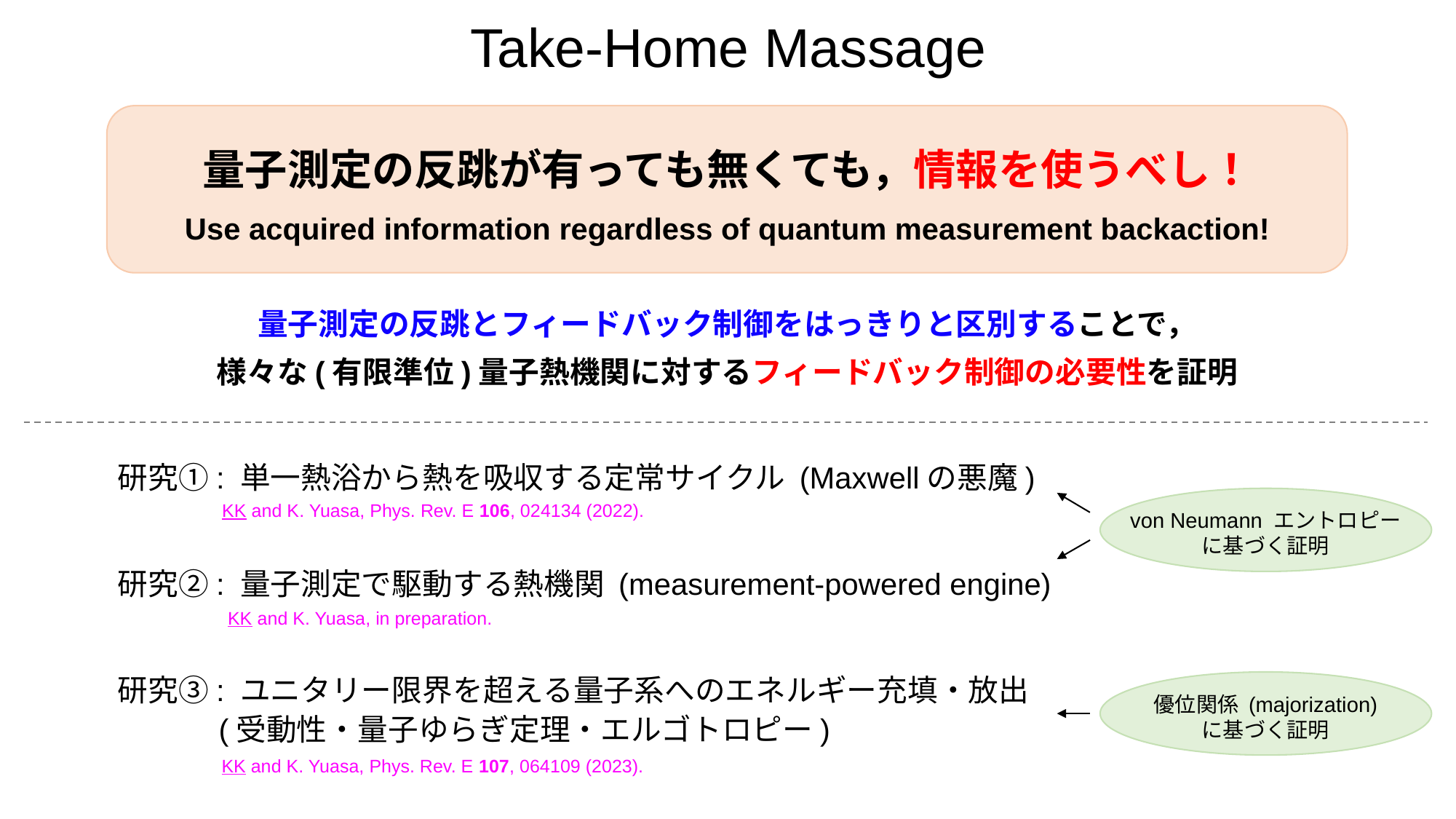

# Take-Home Massage

量子測定の反跳が有っても無くても，情報を使うべし！
Use acquired information regardless of quantum measurement backaction!
量子測定の反跳とフィードバック制御をはっきりと区別することで，
様々な(有限準位)量子熱機関に対するフィードバック制御の必要性を証明
研究①: 単一熱浴から熱を吸収する定常サイクル (Maxwellの悪魔)

研究②: 量子測定で駆動する熱機関 (measurement-powered engine)

研究③: ユニタリー限界を超える量子系へのエネルギー充填・放出

von Neumann エントロピー
に基づく証明
KK and K. Yuasa, Phys. Rev. E 106, 024134 (2022).
KK and K. Yuasa, in preparation.

優位関係 (majorization)
に基づく証明
(受動性・量子ゆらぎ定理・エルゴトロピー)
KK and K. Yuasa, Phys. Rev. E 107, 064109 (2023).